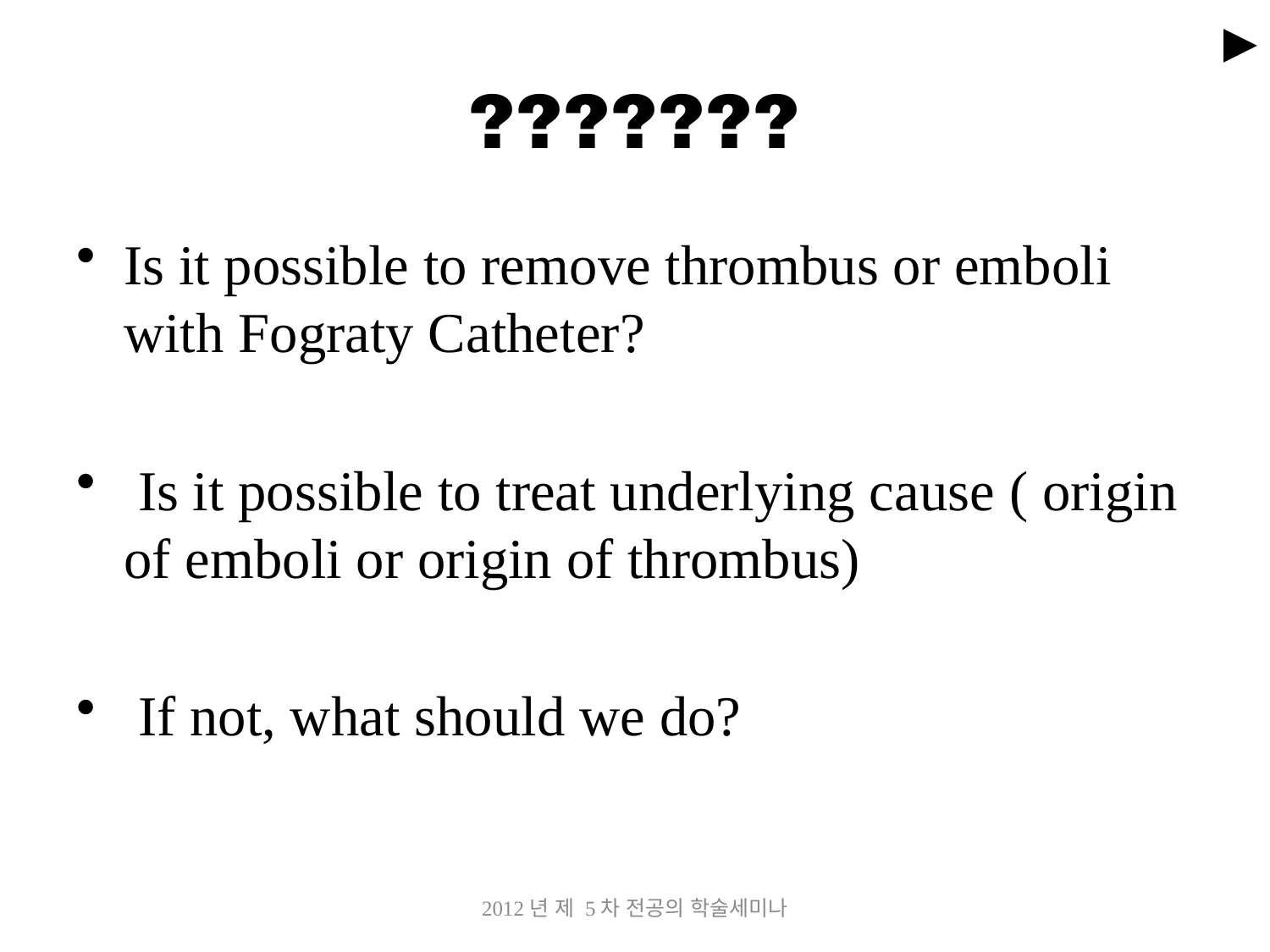

►
# ???????
Is it possible to remove thrombus or emboli with Fograty Catheter?

 Is it possible to treat underlying cause ( origin of emboli or origin of thrombus)

 If not, what should we do?

2012년 제 5차 전공의 학술세미나